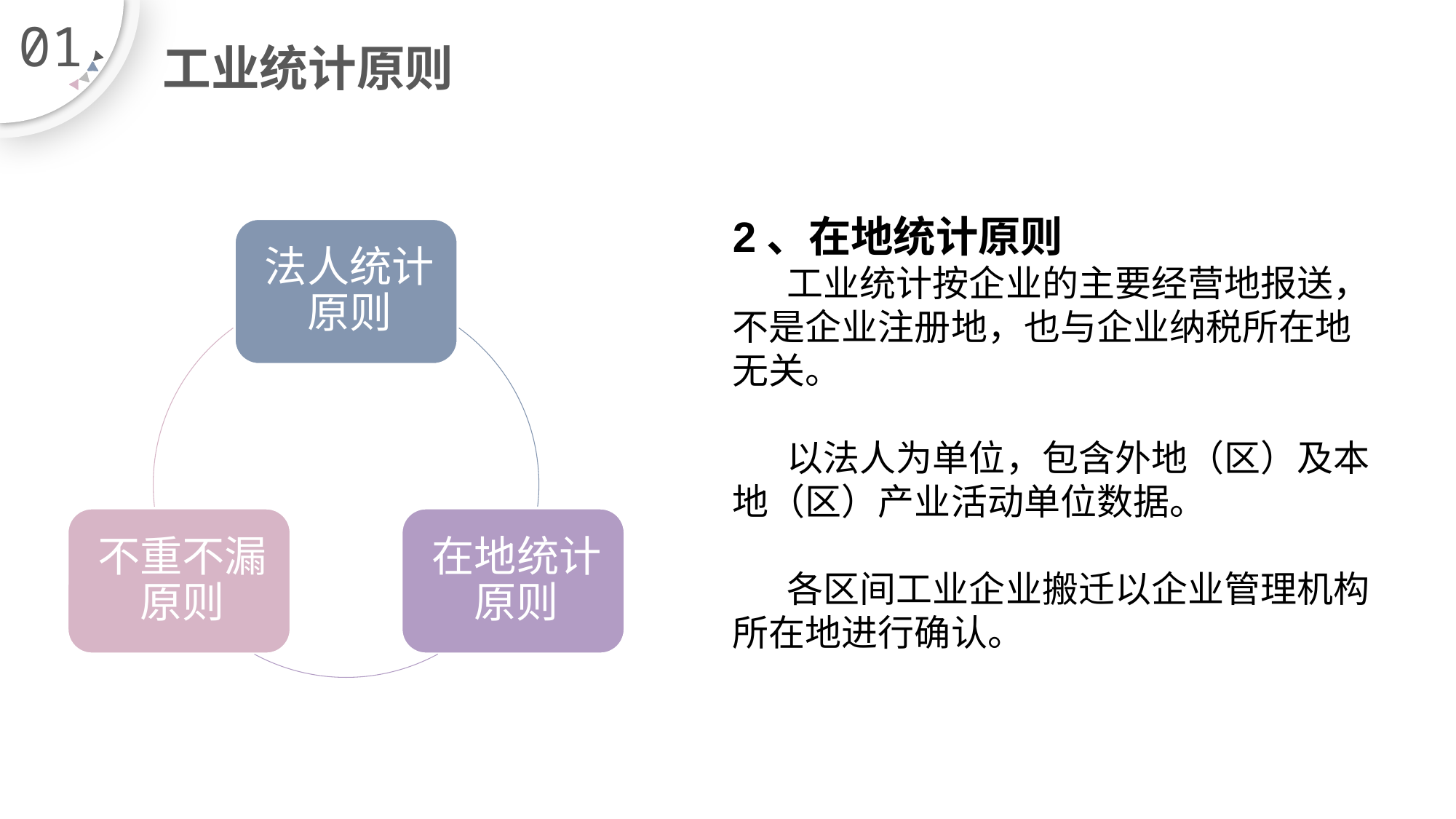

01

工业统计原则
2、在地统计原则
工业统计按企业的主要经营地报送，不是企业注册地，也与企业纳税所在地无关。

以法人为单位，包含外地（区）及本地（区）产业活动单位数据。

各区间工业企业搬迁以企业管理机构所在地进行确认。
法人统计原则
在地统计原则
不重不漏原则